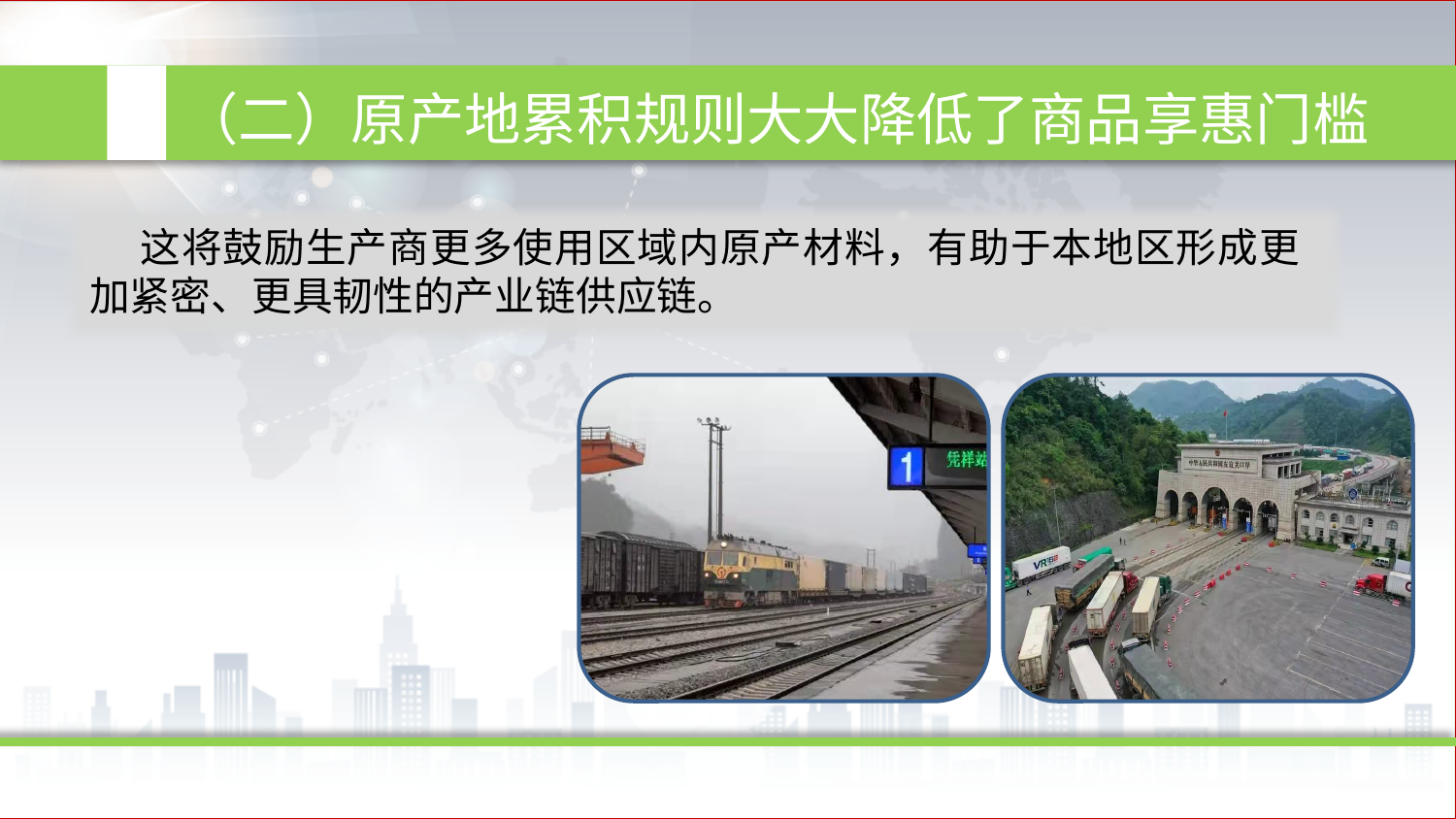

（二）原产地累积规则大大降低了商品享惠门槛

    这将鼓励生产商更多使用区域内原产材料，有助于本地区形成更加紧密、更具韧性的产业链供应链。